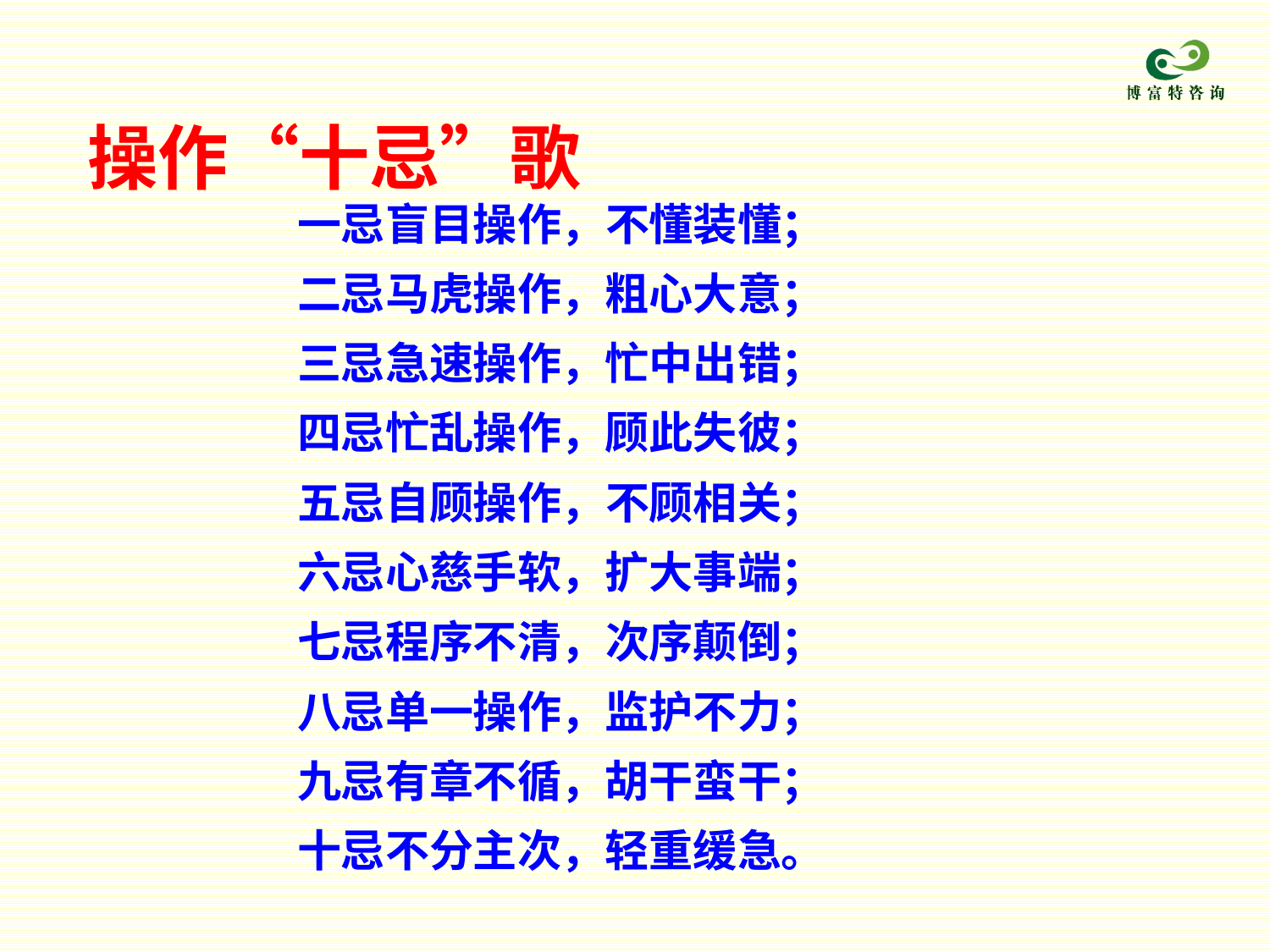

# 操作“十忌”歌
一忌盲目操作，不懂装懂；
二忌马虎操作，粗心大意；
三忌急速操作，忙中出错；
四忌忙乱操作，顾此失彼；
五忌自顾操作，不顾相关；
六忌心慈手软，扩大事端；
七忌程序不清，次序颠倒；
八忌单一操作，监护不力；
九忌有章不循，胡干蛮干；
十忌不分主次，轻重缓急。